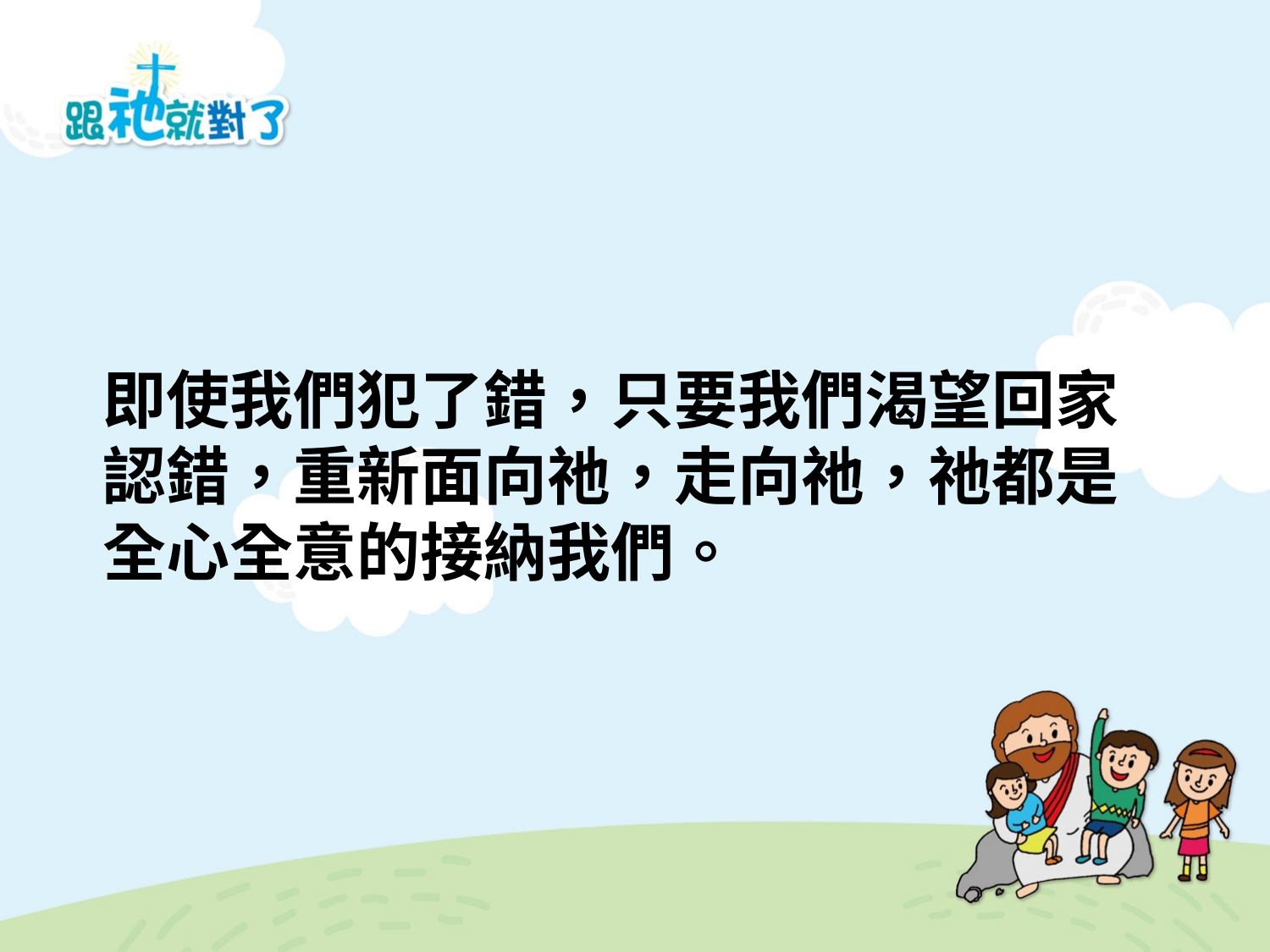

即使我們犯了錯，只要我們渴望回家認錯，重新面向祂，走向祂，祂都是全心全意的接納我們。